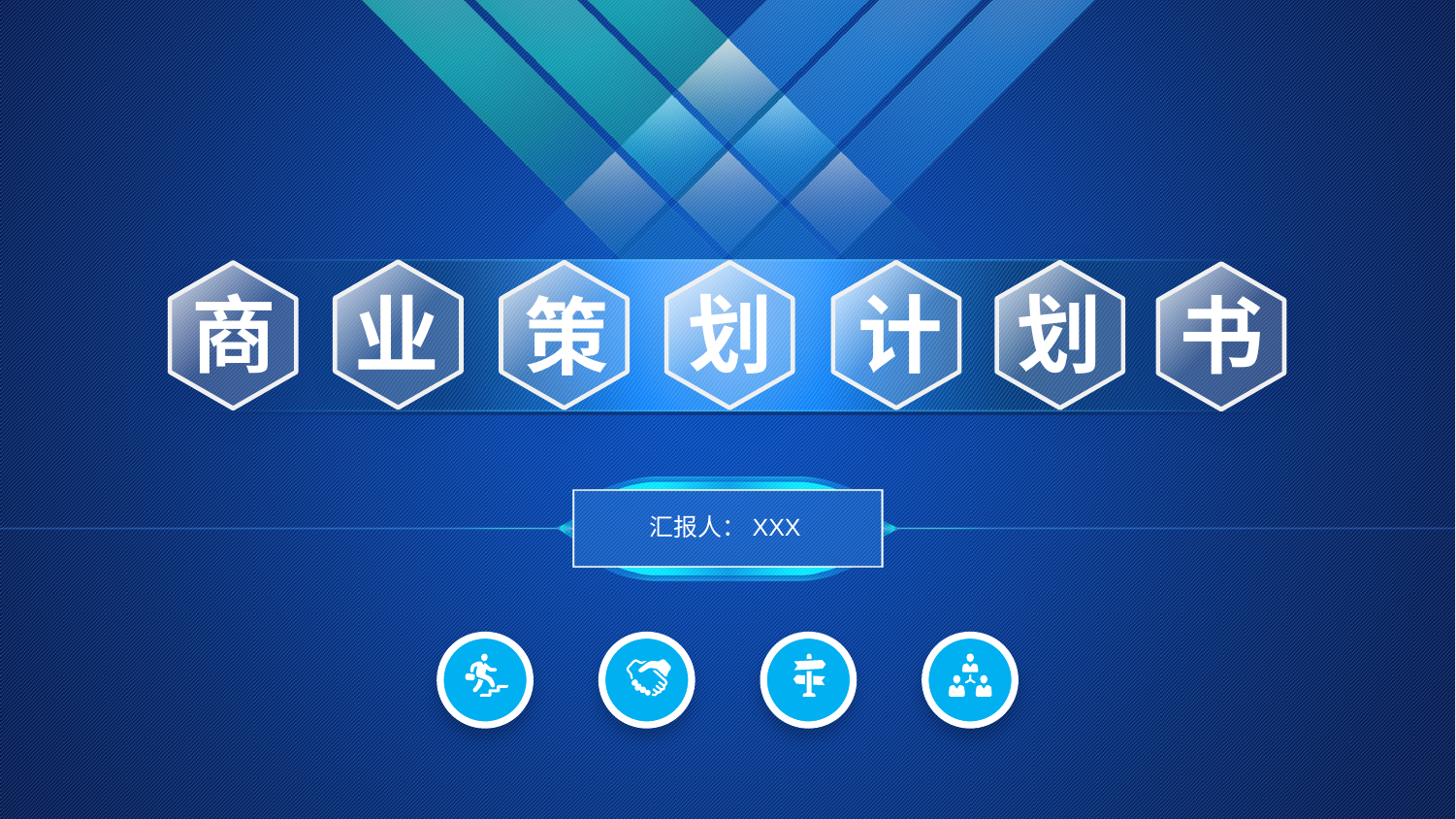

业

策

划

计

划

商

书
汇报人：XXX